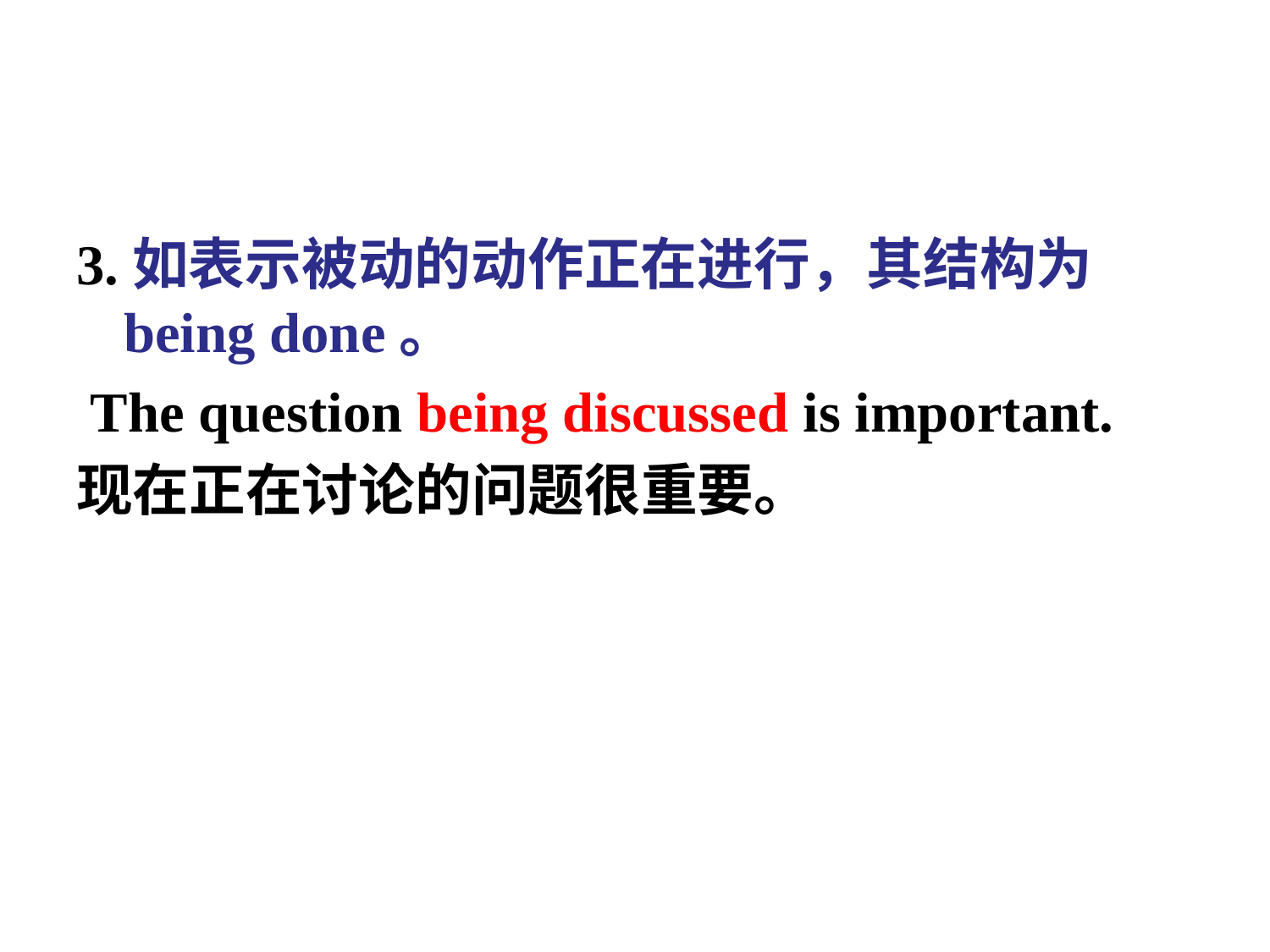

#
3.如表示被动的动作正在进行，其结构为being done。
 The question being discussed is important.
现在正在讨论的问题很重要。